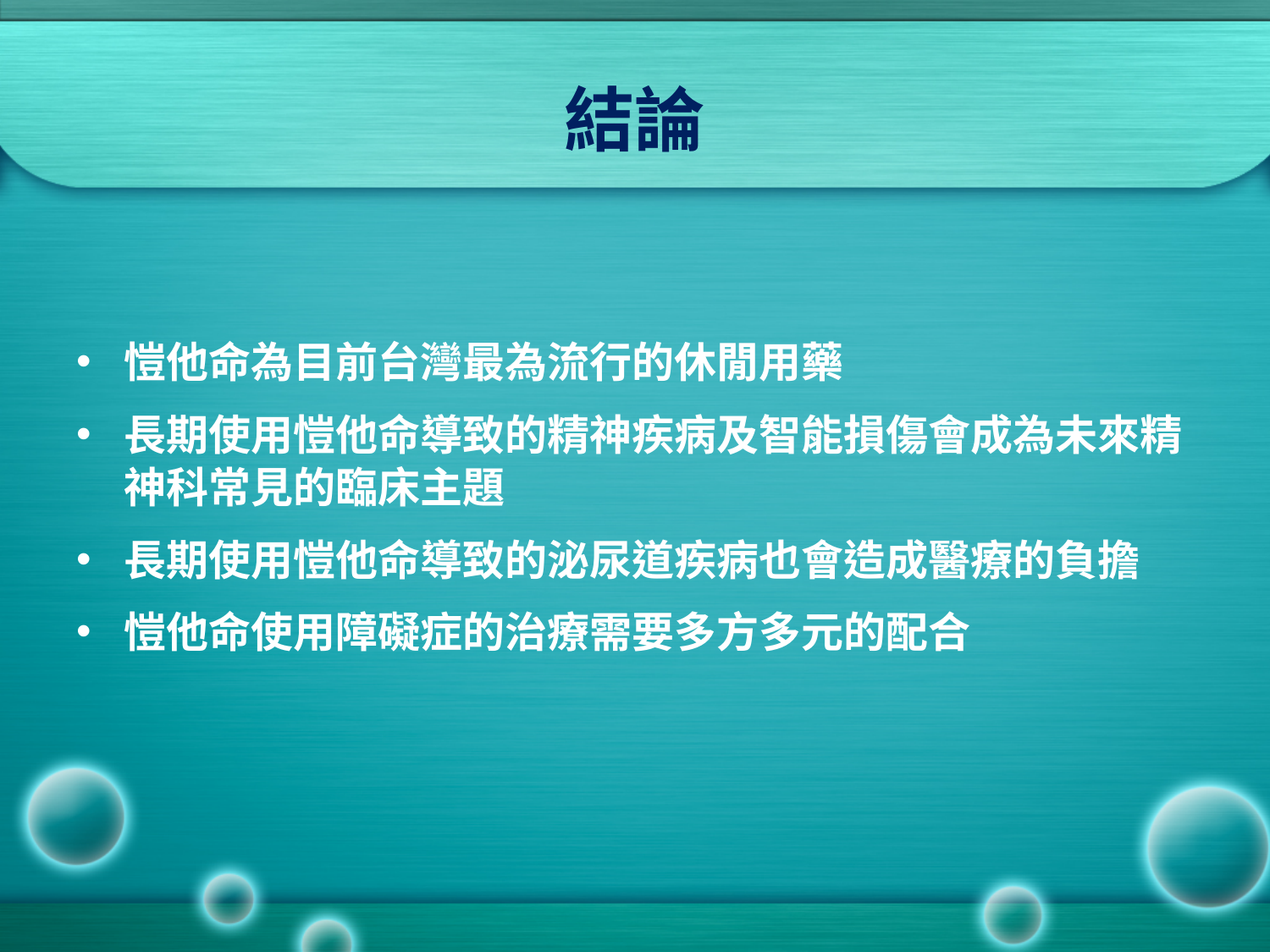

# 結論
愷他命為目前台灣最為流行的休閒用藥
長期使用愷他命導致的精神疾病及智能損傷會成為未來精神科常見的臨床主題
長期使用愷他命導致的泌尿道疾病也會造成醫療的負擔
愷他命使用障礙症的治療需要多方多元的配合